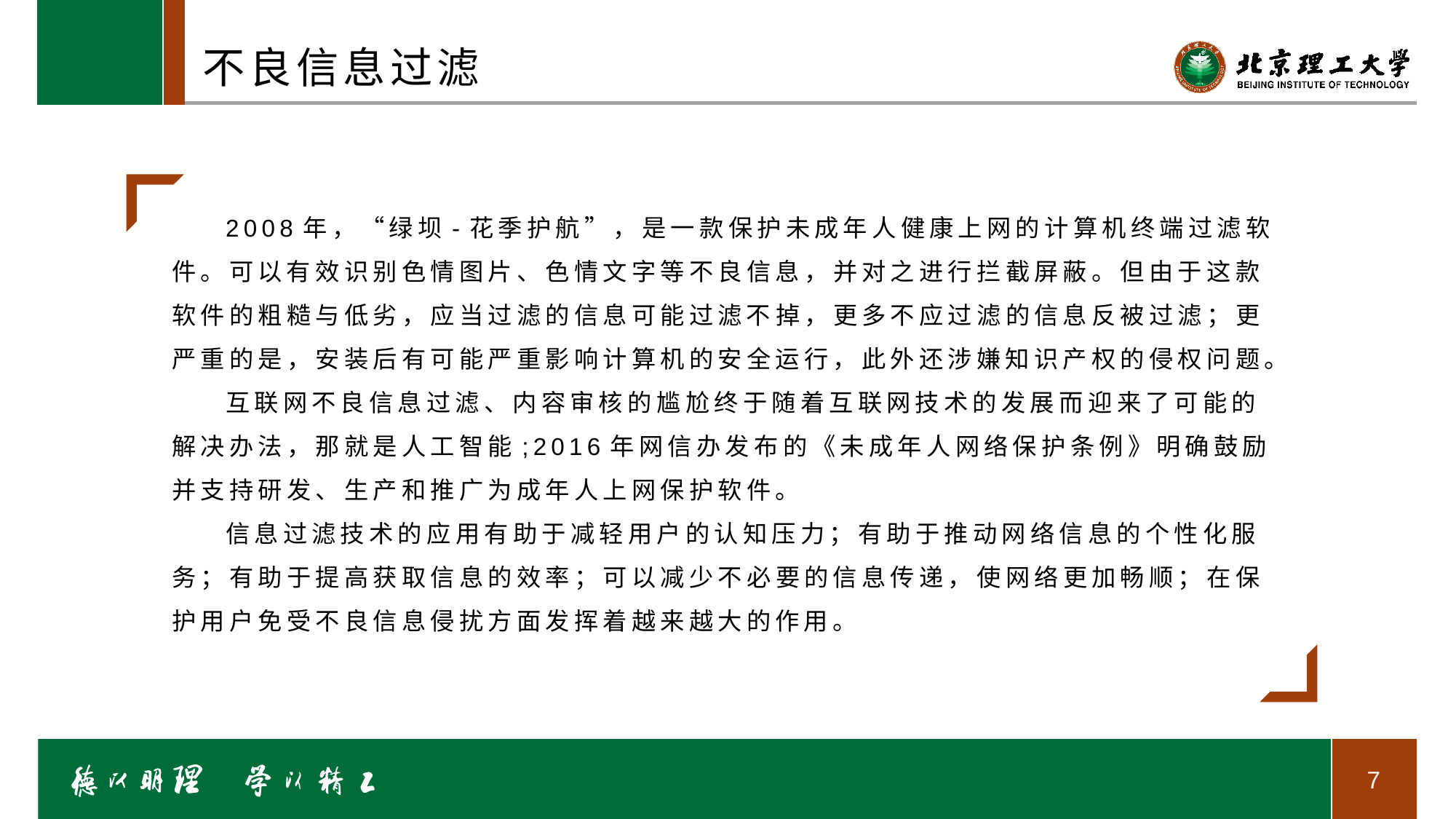

# 不良信息过滤

2008年，“绿坝-花季护航”，是一款保护未成年人健康上网的计算机终端过滤软件。可以有效识别色情图片、色情文字等不良信息，并对之进行拦截屏蔽。但由于这款软件的粗糙与低劣，应当过滤的信息可能过滤不掉，更多不应过滤的信息反被过滤；更严重的是，安装后有可能严重影响计算机的安全运行，此外还涉嫌知识产权的侵权问题。
互联网不良信息过滤、内容审核的尴尬终于随着互联网技术的发展而迎来了可能的解决办法，那就是人工智能;2016年网信办发布的《未成年人网络保护条例》明确鼓励并支持研发、生产和推广为成年人上网保护软件。
信息过滤技术的应用有助于减轻用户的认知压力；有助于推动网络信息的个性化服务；有助于提高获取信息的效率；可以减少不必要的信息传递，使网络更加畅顺；在保护用户免受不良信息侵扰方面发挥着越来越大的作用。